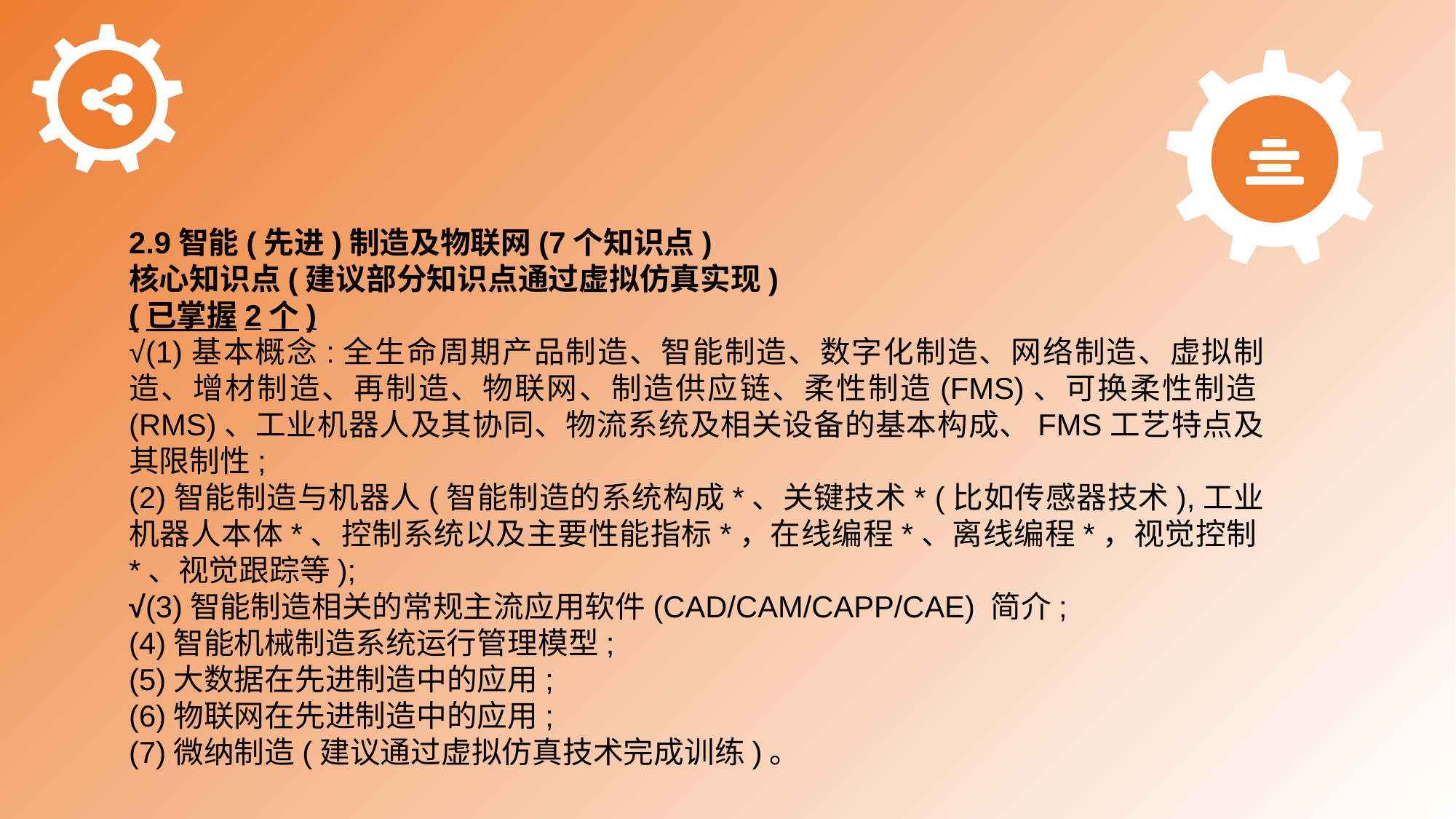

2.9智能(先进)制造及物联网(7个知识点)
核心知识点(建议部分知识点通过虚拟仿真实现)
(已掌握2个)
√(1)基本概念:全生命周期产品制造、智能制造、数字化制造、网络制造、虚拟制造、增材制造、再制造、物联网、制造供应链、柔性制造(FMS)、可换柔性制造(RMS)、工业机器人及其协同、物流系统及相关设备的基本构成、FMS工艺特点及其限制性;
(2)智能制造与机器人(智能制造的系统构成*、关键技术* (比如传感器技术),工业机器人本体*、控制系统以及主要性能指标*，在线编程*、离线编程*，视觉控制*、视觉跟踪等);
√(3)智能制造相关的常规主流应用软件(CAD/CAM/CAPP/CAE) 简介;
(4)智能机械制造系统运行管理模型;
(5)大数据在先进制造中的应用;
(6)物联网在先进制造中的应用;
(7)微纳制造(建议通过虚拟仿真技术完成训练)。